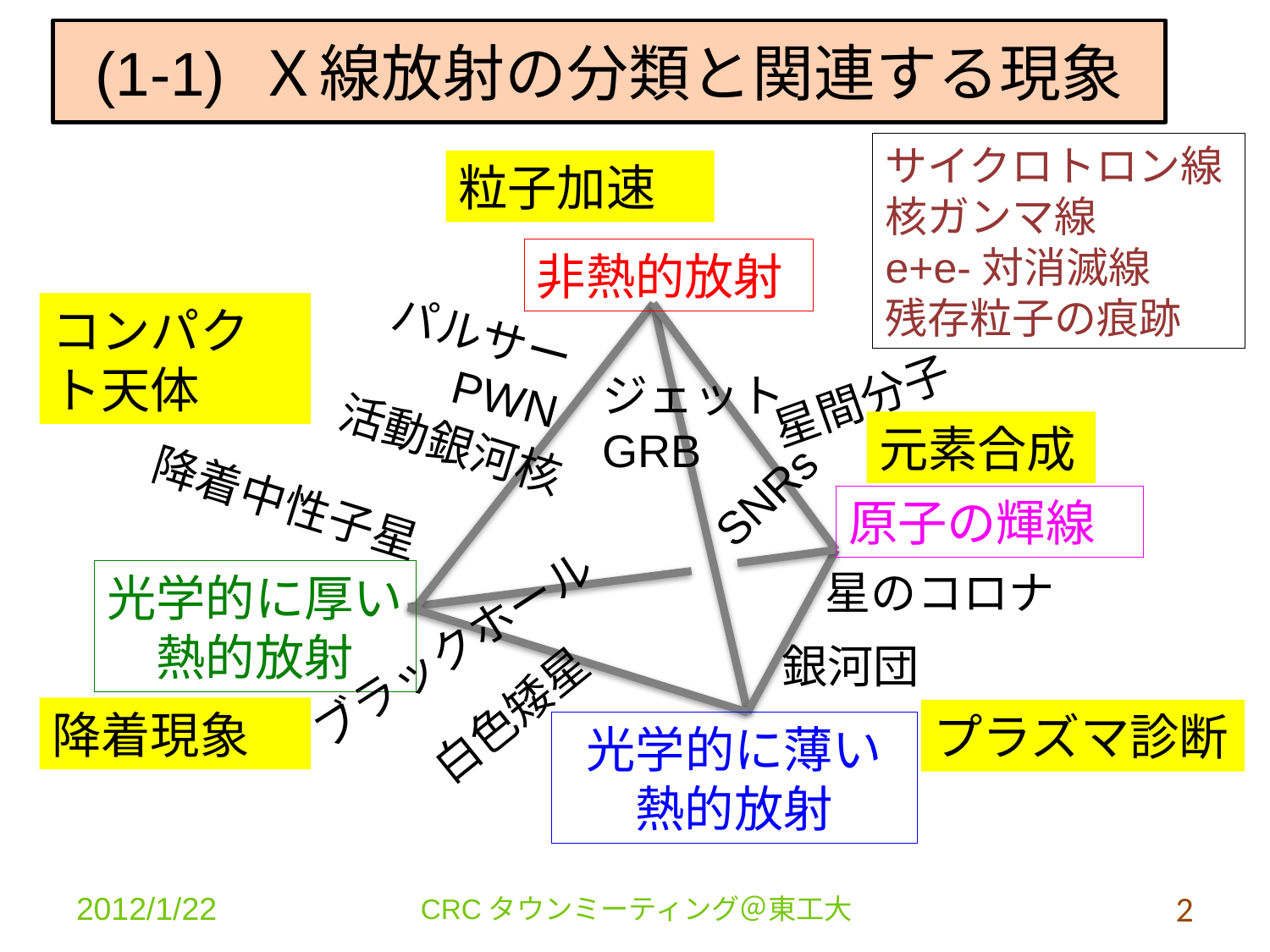

(1-1) Ｘ線放射の分類と関連する現象
サイクロトロン線
核ガンマ線
e+e-対消滅線
残存粒子の痕跡
粒子加速
非熱的放射
パルサー
PWN
コンパクト天体
ジェット
GRB
星間分子
活動銀河核
元素合成
SNRs
降着中性子星
原子の輝線
星のコロナ
光学的に厚い熱的放射
ブラックホール
銀河団
白色矮星
降着現象
プラズマ診断
光学的に薄い熱的放射
2012/1/22
CRCタウンミーティング＠東工大
2